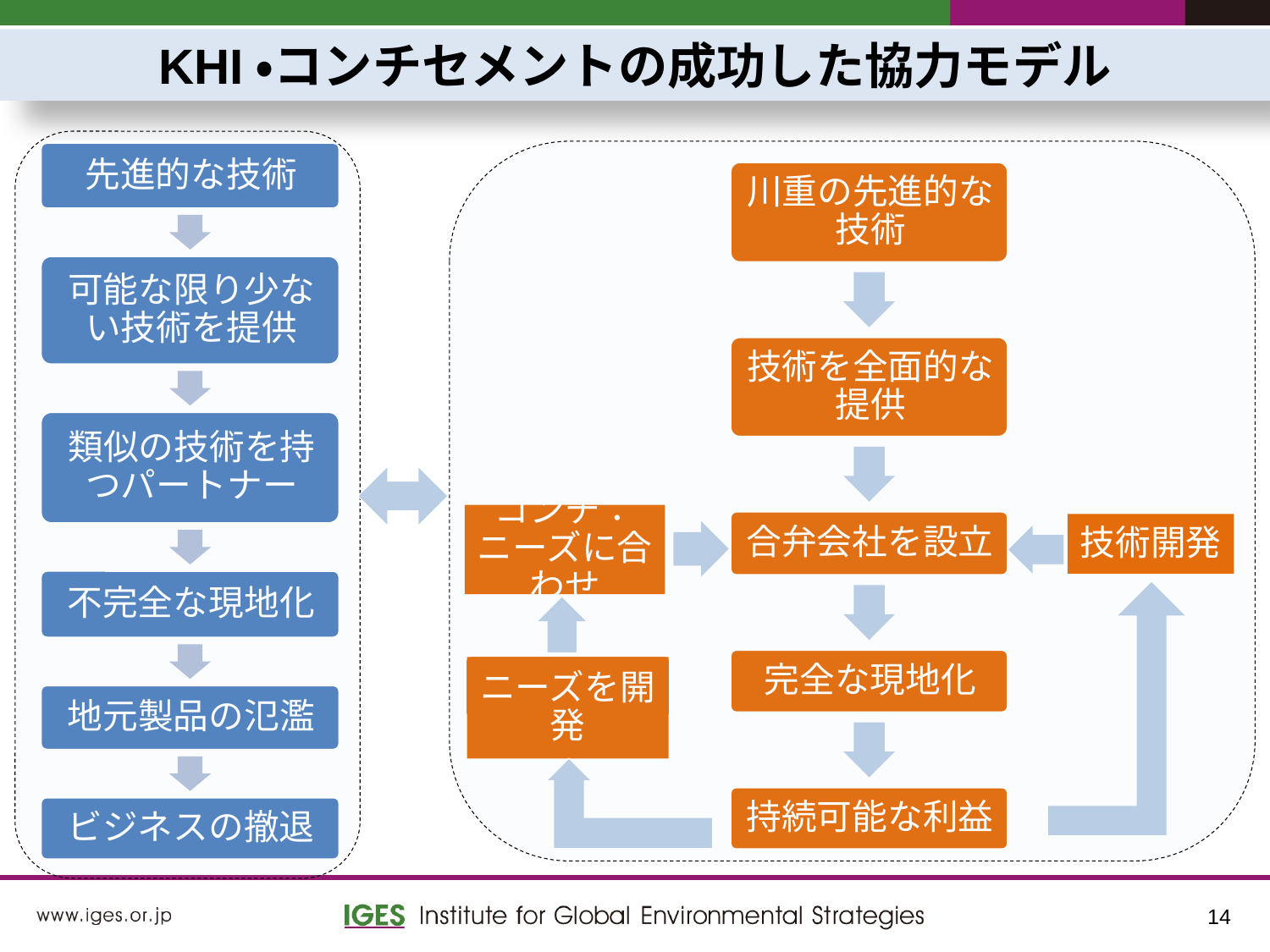

KHI・コンチセメントの成功した協力モデル

先進的な技術

可能な限り少ない技術を提供

類似の技術を持つパートナー

不完全な現地化

地元製品の氾濫

ビジネスの撤退

川重の先進的な技術

技術を全面的な
提供

合弁会社を設立

完全な現地化

持続可能な利益

コンチ：ニーズに合わせ
技術開発

ニーズを開発